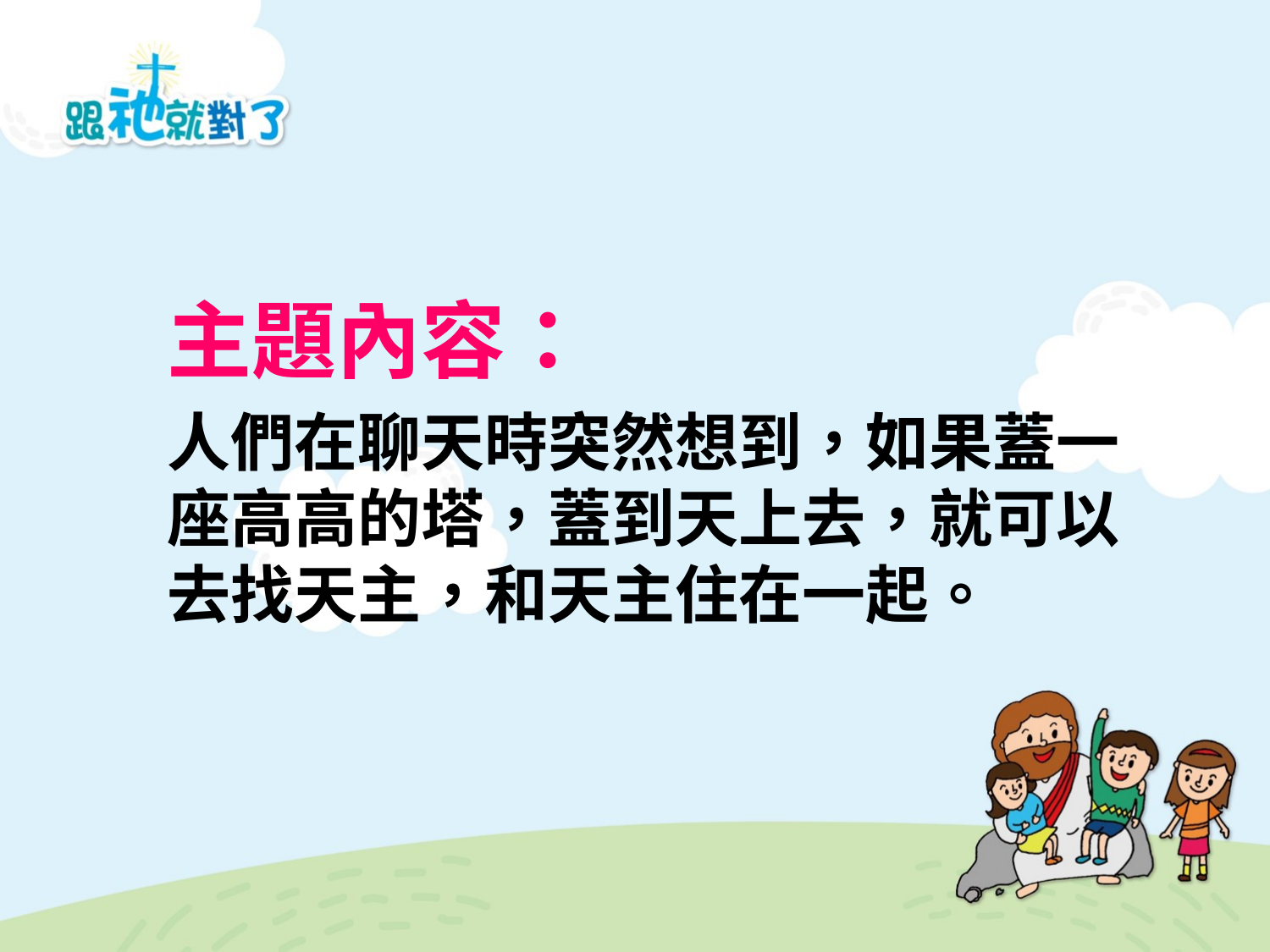

主題內容：
人們在聊天時突然想到，如果蓋一座高高的塔，蓋到天上去，就可以去找天主，和天主住在一起。